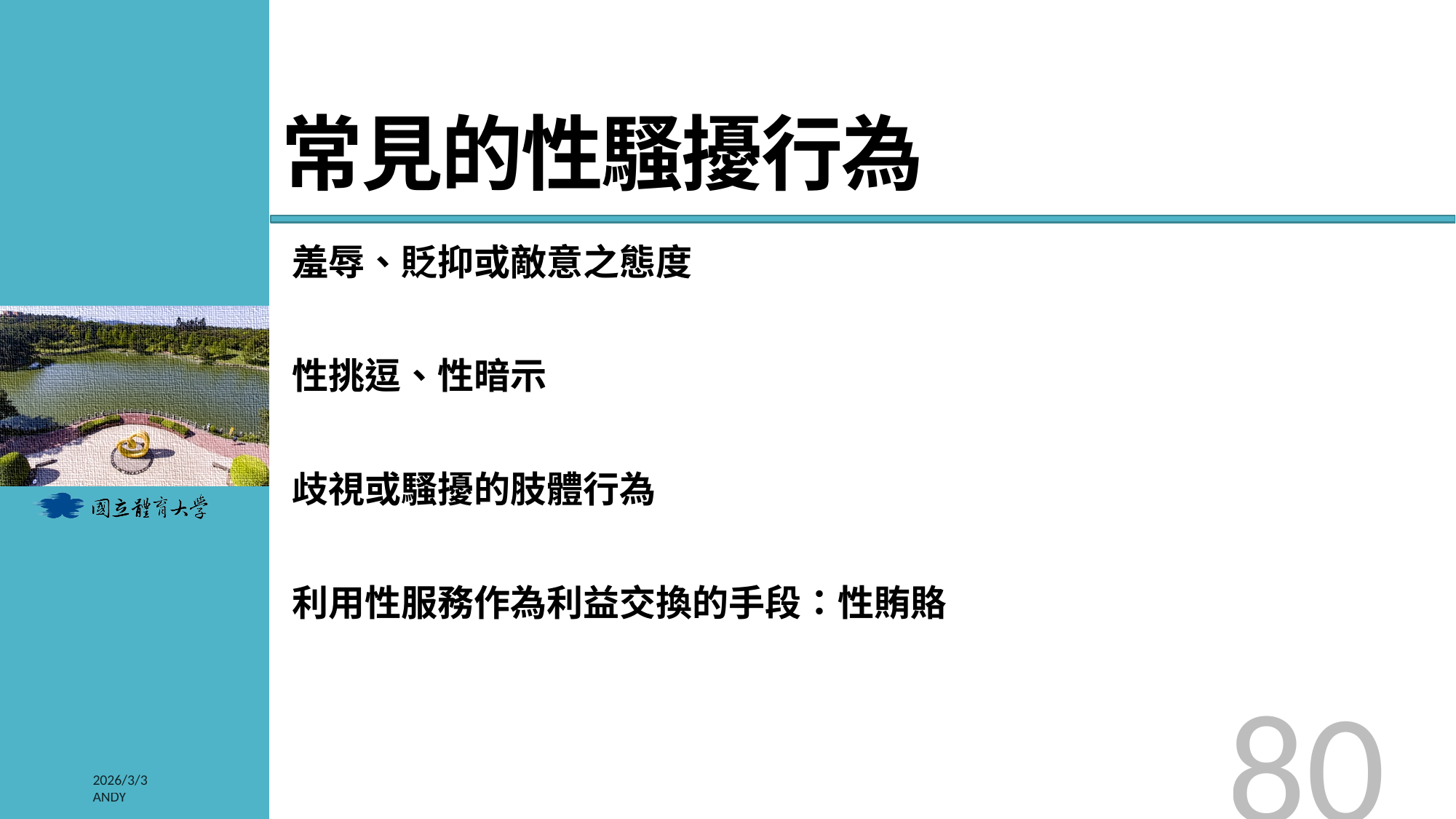

# 常見的性騷擾行為
羞辱、貶抑或敵意之態度

性挑逗、性暗示

歧視或騷擾的肢體行為

利用性服務作為利益交換的手段：性賄賂
80
2026/3/3
Andy